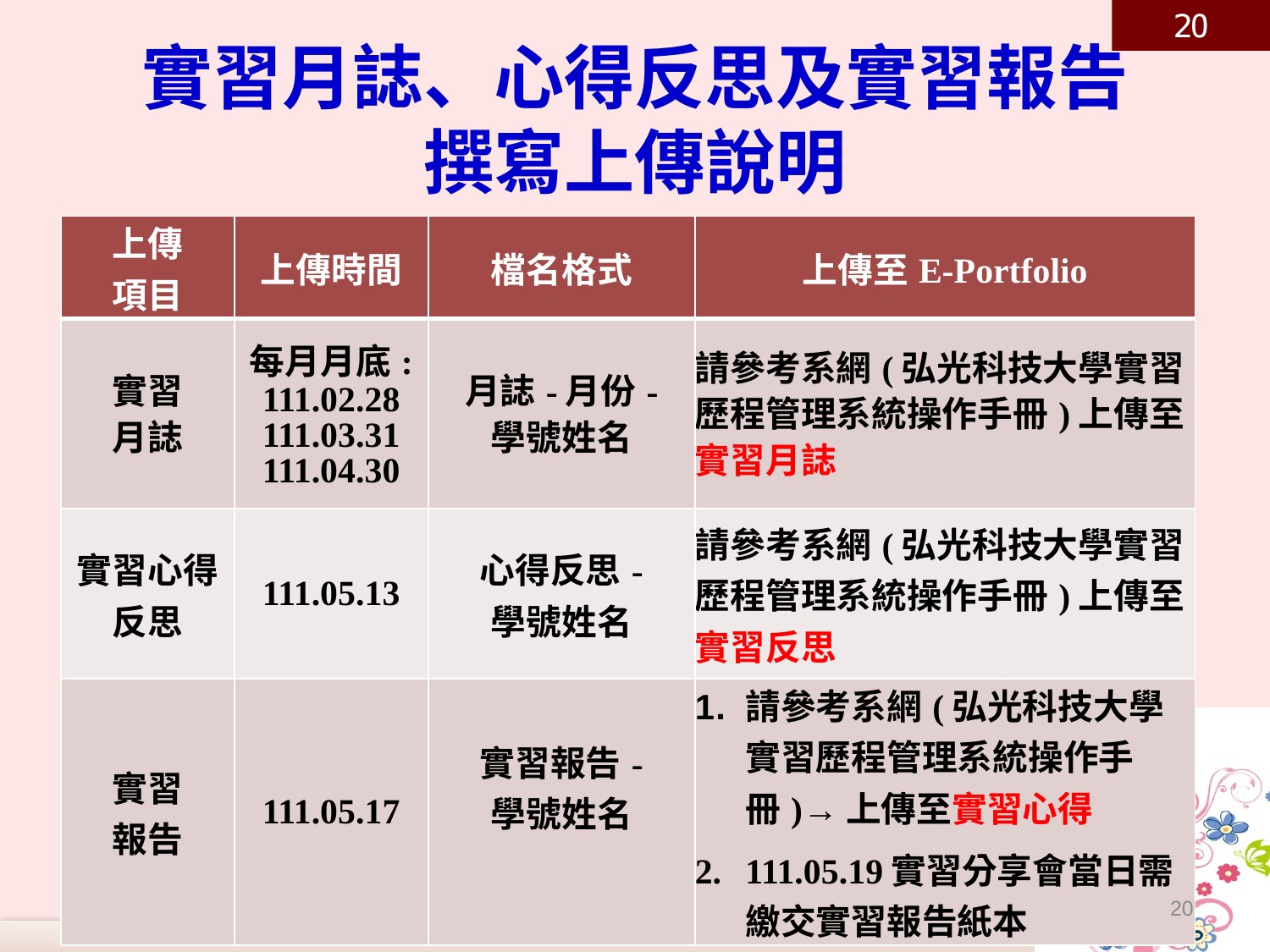

20
# 實習月誌、心得反思及實習報告 撰寫上傳說明
| 上傳 項目 | 上傳時間 | 檔名格式 | 上傳至E-Portfolio |
| --- | --- | --- | --- |
| 實習 月誌 | 每月月底: 111.02.28 111.03.31 111.04.30 | 月誌-月份- 學號姓名 | 請參考系網(弘光科技大學實習歷程管理系統操作手冊)上傳至實習月誌 |
| 實習心得反思 | 111.05.13 | 心得反思- 學號姓名 | 請參考系網(弘光科技大學實習歷程管理系統操作手冊)上傳至實習反思 |
| 實習 報告 | 111.05.17 | 實習報告- 學號姓名 | 請參考系網(弘光科技大學實習歷程管理系統操作手冊)→上傳至實習心得 111.05.19實習分享會當日需繳交實習報告紙本 |
20